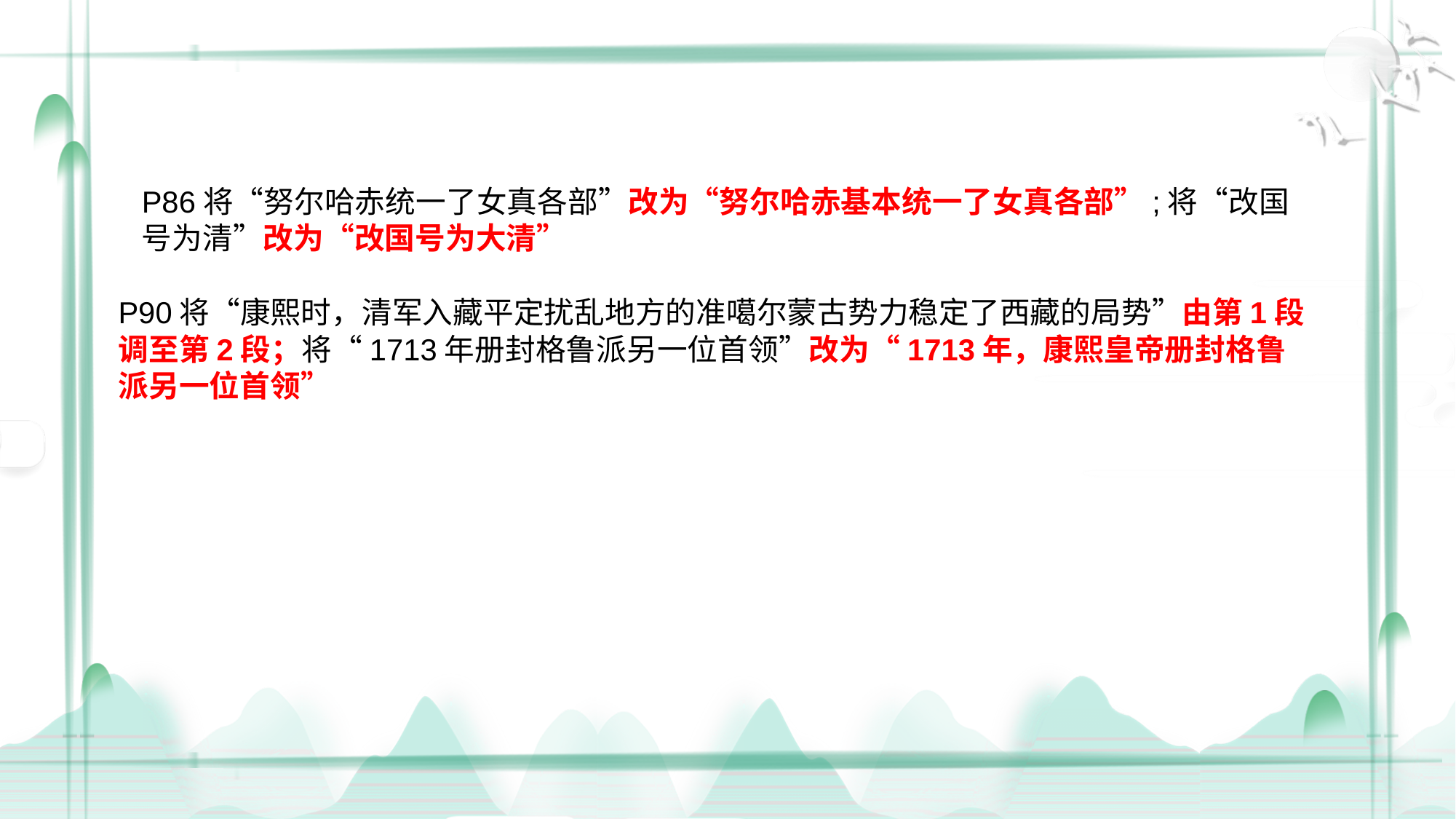

P86将“努尔哈赤统一了女真各部”改为“努尔哈赤基本统一了女真各部”;将“改国号为清”改为“改国号为大清”
P90将“康熙时，清军入藏平定扰乱地方的准噶尔蒙古势力稳定了西藏的局势”由第1段调至第2段；将“1713年册封格鲁派另一位首领”改为“1713年，康熙皇帝册封格鲁派另一位首领”